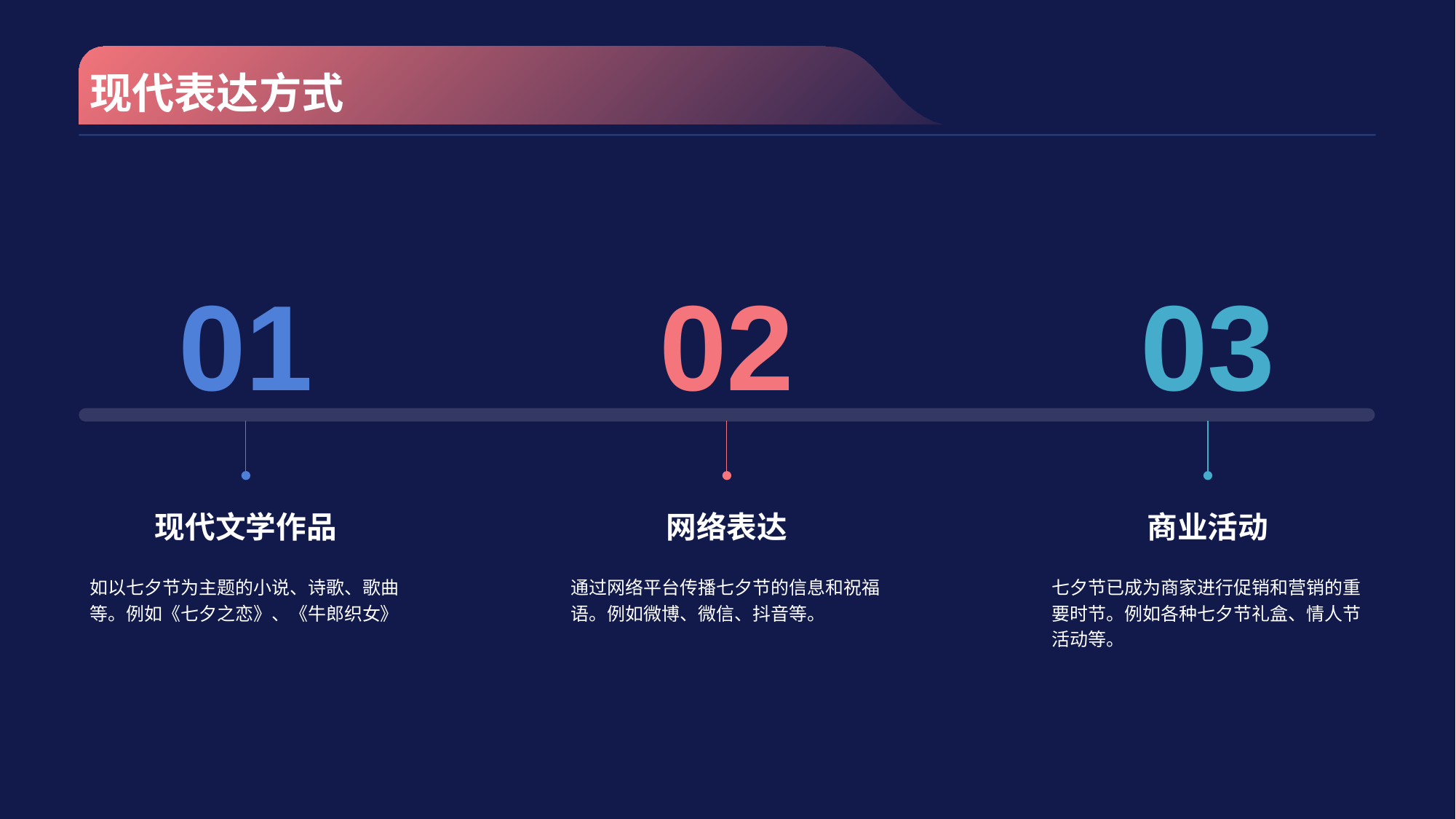

# 现代表达方式
01
现代文学作品
如以七夕节为主题的小说、诗歌、歌曲等。例如《七夕之恋》、《牛郎织女》
02
网络表达
通过网络平台传播七夕节的信息和祝福语。例如微博、微信、抖音等。
03
商业活动
七夕节已成为商家进行促销和营销的重要时节。例如各种七夕节礼盒、情人节活动等。